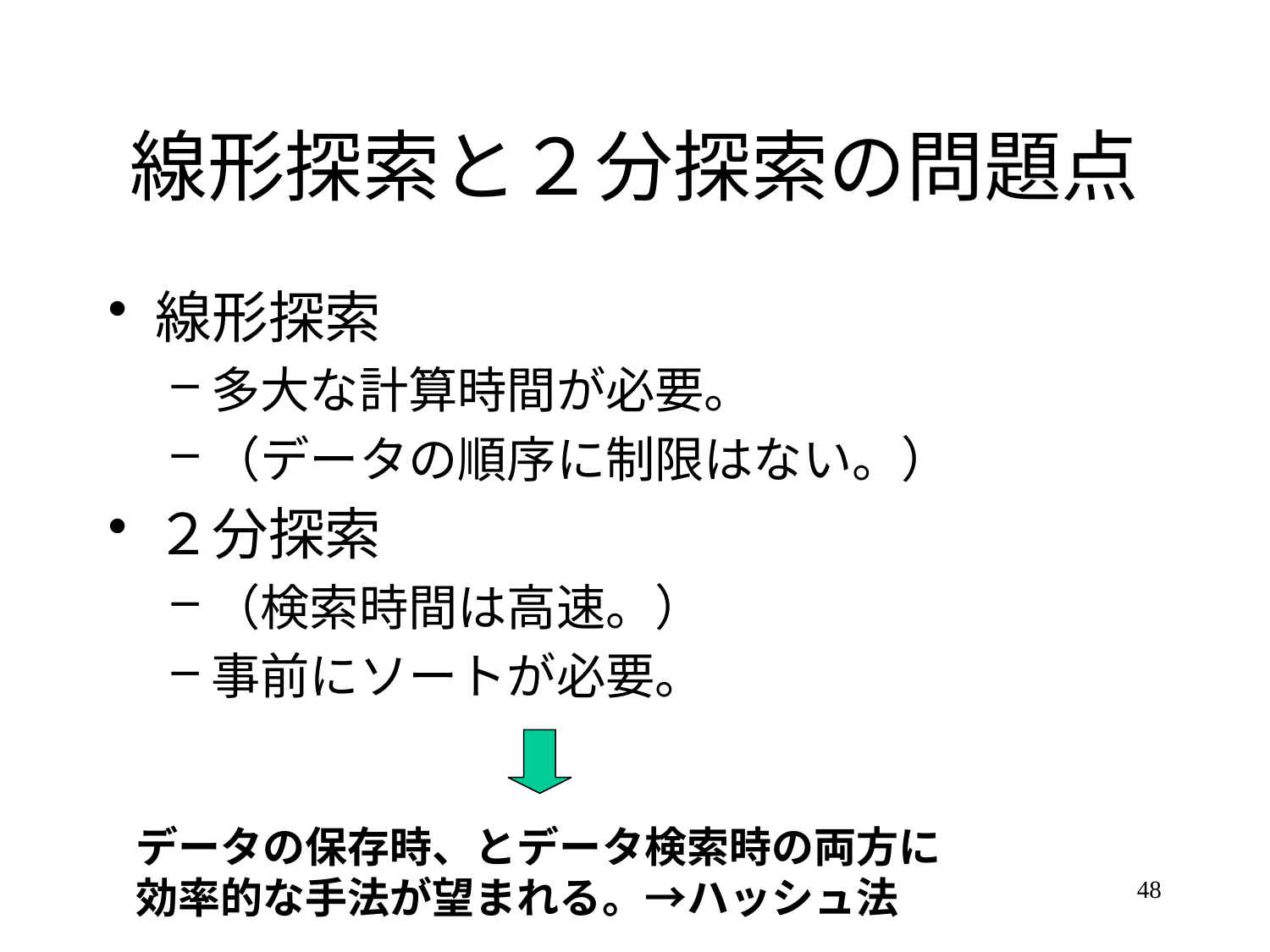

# 線形探索と２分探索の問題点
線形探索
多大な計算時間が必要。
（データの順序に制限はない。）
２分探索
（検索時間は高速。）
事前にソートが必要。

データの保存時、とデータ検索時の両方に
効率的な手法が望まれる。→ハッシュ法
48